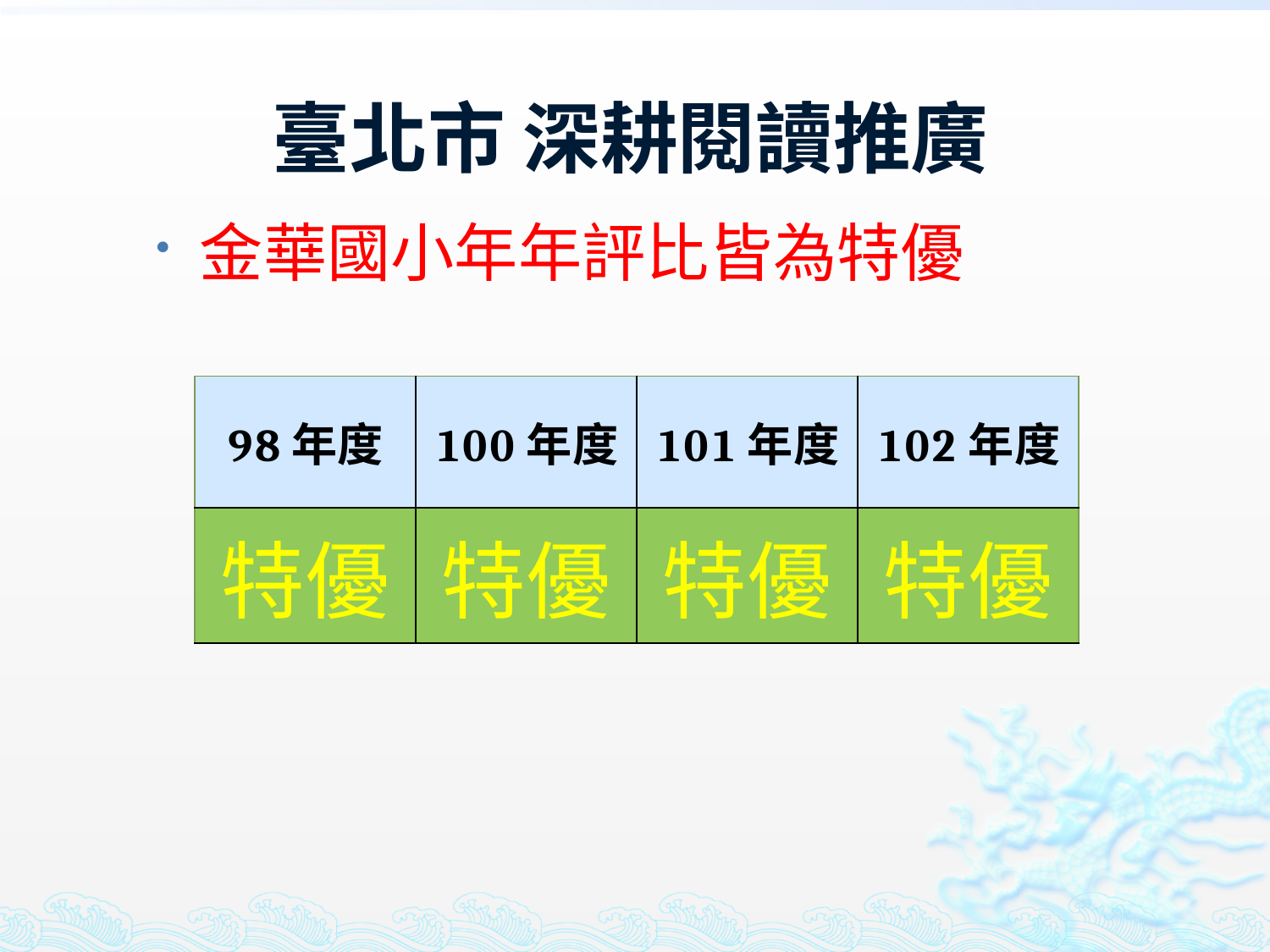

# 臺北市 深耕閱讀推廣
金華國小年年評比皆為特優
| 98年度 | 100年度 | 101年度 | 102年度 |
| --- | --- | --- | --- |
| 特優 | 特優 | 特優 | 特優 |